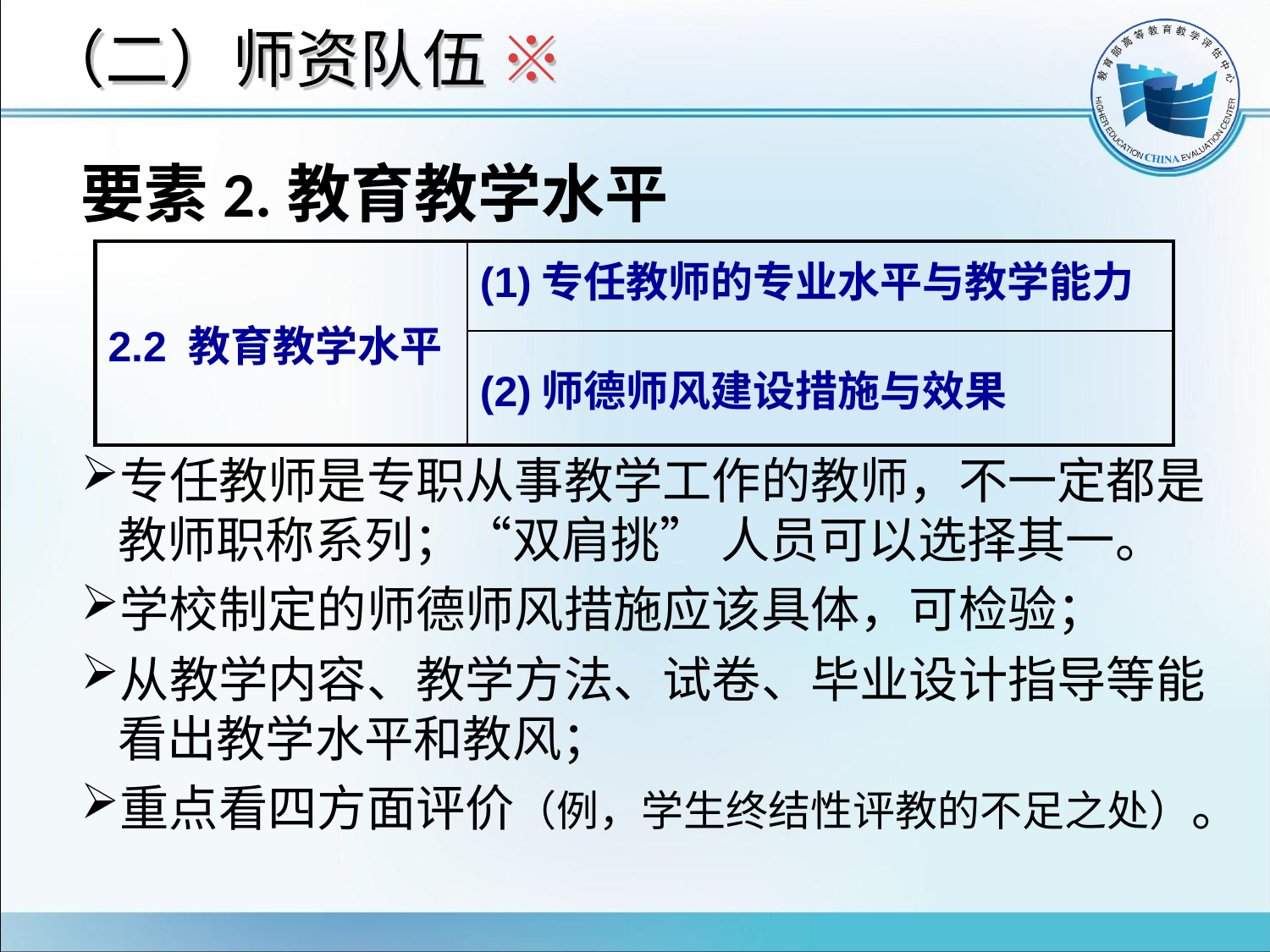

# （二）师资队伍 ※
要素2.教育教学水平

专任教师是专职从事教学工作的教师，不一定都是教师职称系列；“双肩挑” 人员可以选择其一。
学校制定的师德师风措施应该具体，可检验；
从教学内容、教学方法、试卷、毕业设计指导等能看出教学水平和教风；
重点看四方面评价（例，学生终结性评教的不足之处）。
| 2.2 教育教学水平 | (1)专任教师的专业水平与教学能力 |
| --- | --- |
|  | (2)师德师风建设措施与效果 |
27